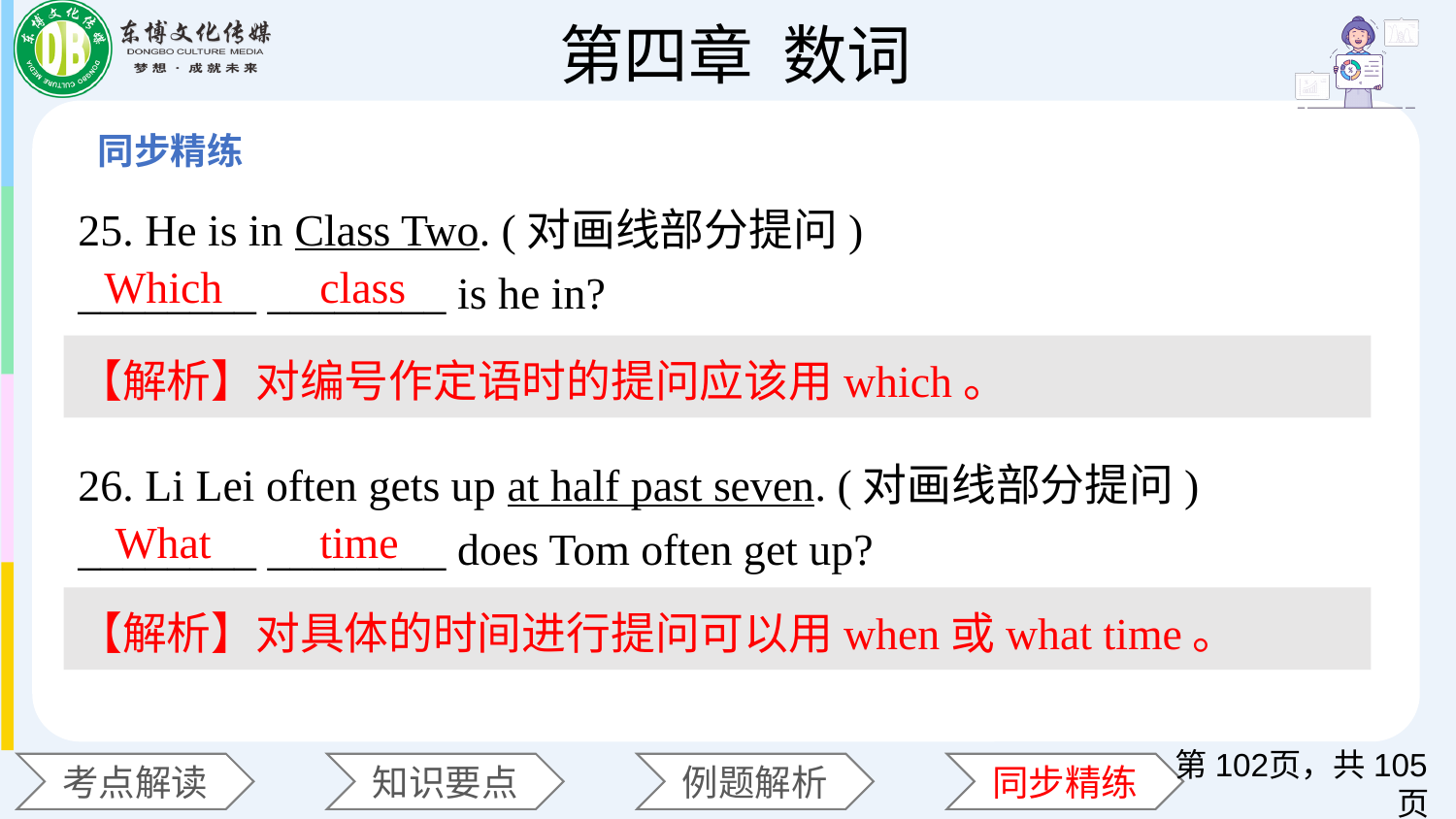

25. He is in Class Two. (对画线部分提问)
________ ________ is he in?

26. Li Lei often gets up at half past seven. (对画线部分提问)
________ ________ does Tom often get up?
Which
class
【解析】对编号作定语时的提问应该用which。
What
time
【解析】对具体的时间进行提问可以用when或what time。
第102页，共105页